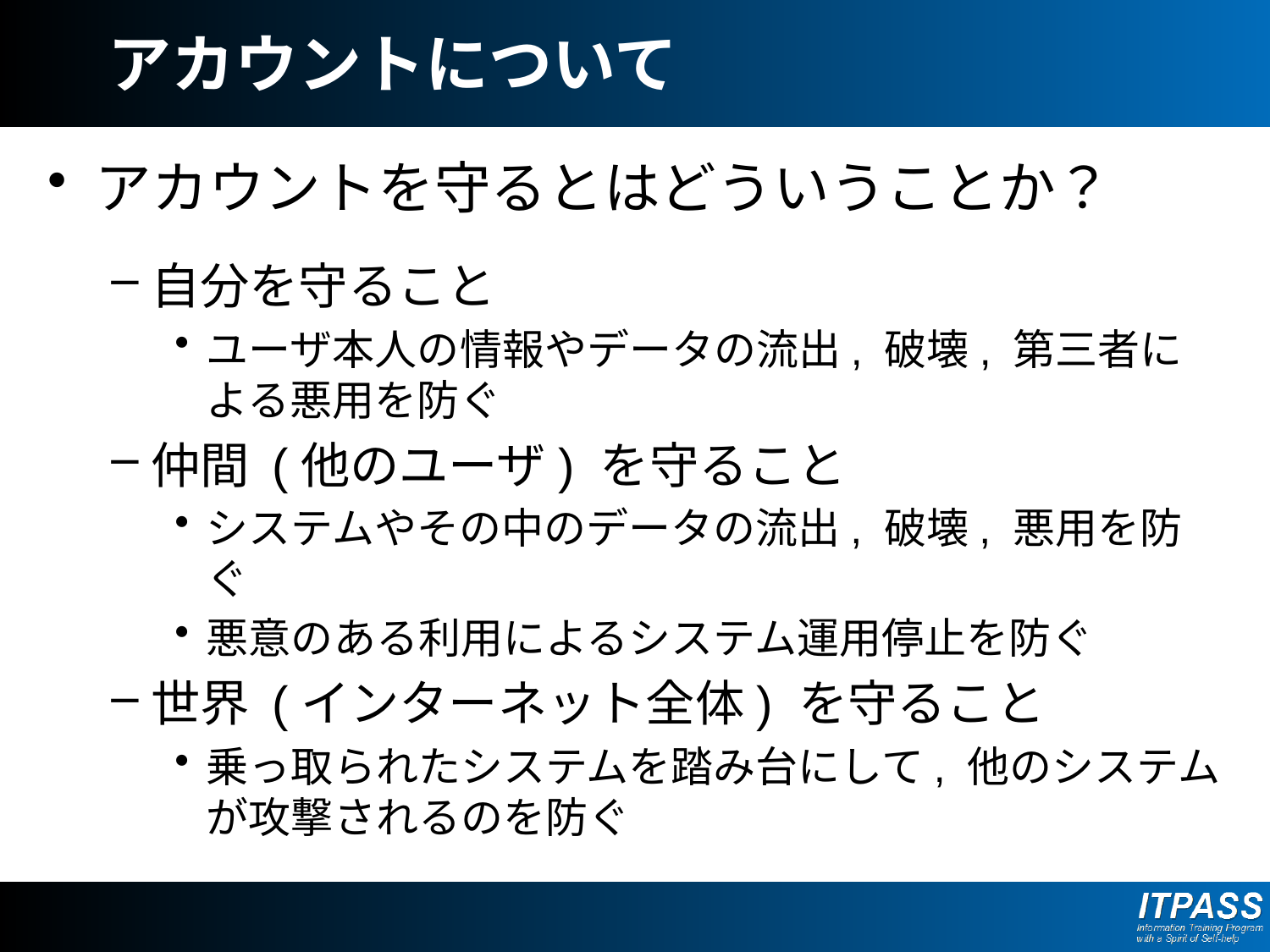

# アカウントについて
アカウントを守るとはどういうことか？

自分を守ること
ユーザ本人の情報やデータの流出, 破壊, 第三者による悪用を防ぐ
仲間 (他のユーザ) を守ること
システムやその中のデータの流出, 破壊, 悪用を防ぐ
悪意のある利用によるシステム運用停止を防ぐ
世界 (インターネット全体) を守ること
乗っ取られたシステムを踏み台にして, 他のシステムが攻撃されるのを防ぐ